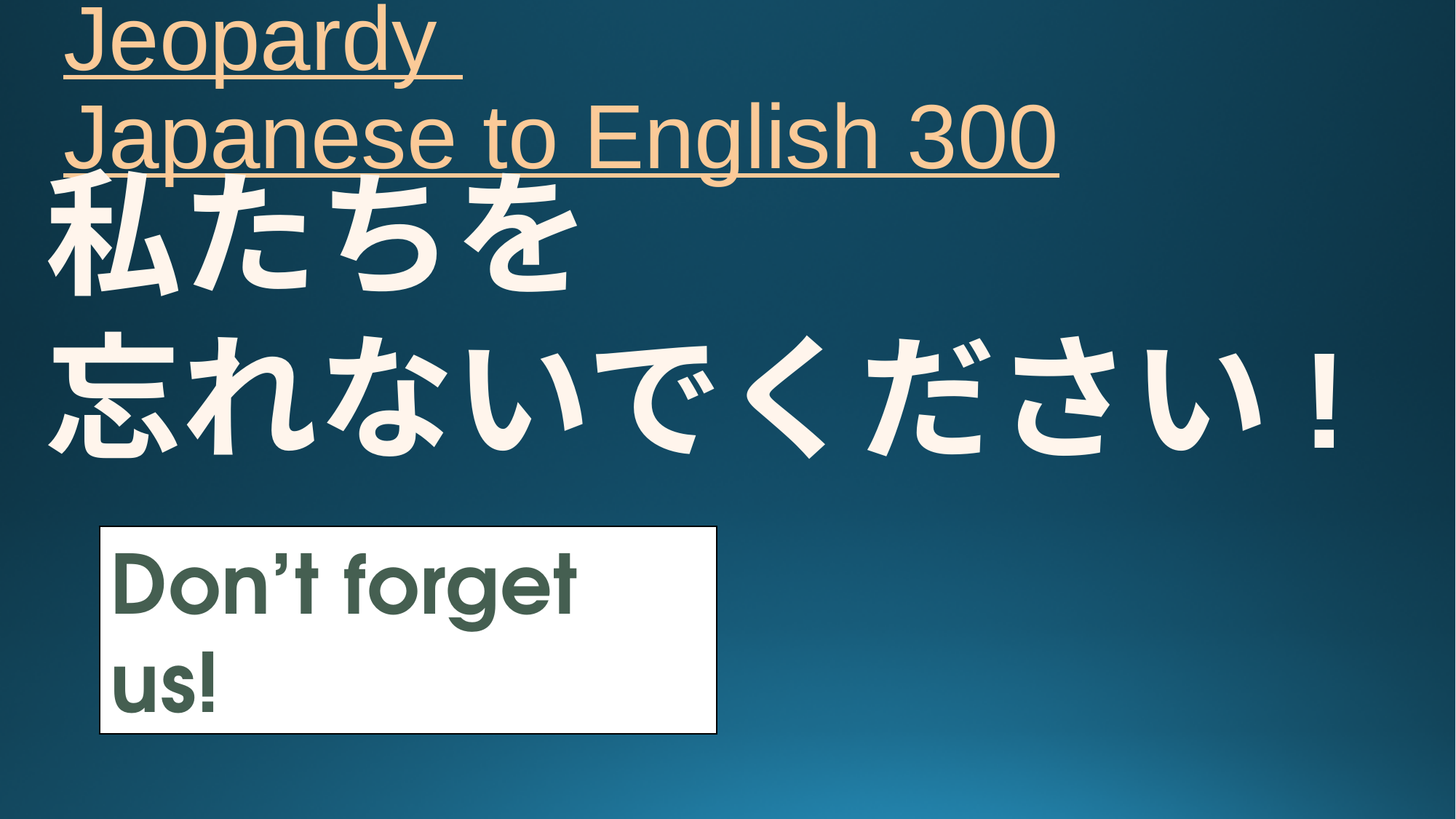

# Jeopardy Japanese to English 300
私たちを
忘れないでください!
Don’t forget us!